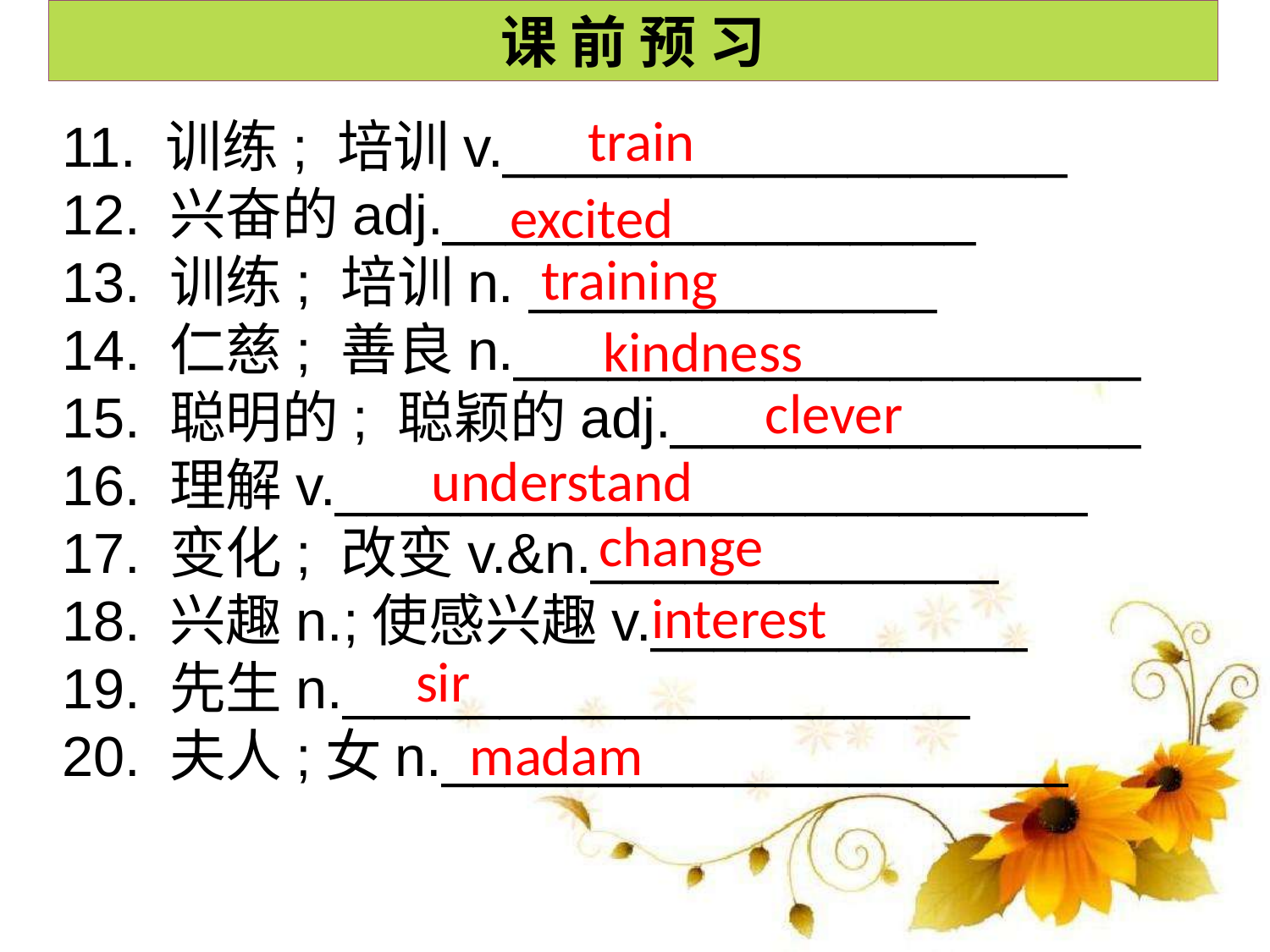

课 前 预 习
train
11. 训练; 培训v.__________________
12. 兴奋的adj._________________
13. 训练; 培训n. _____________
14. 仁慈; 善良n.____________________
15. 聪明的; 聪颖的adj._______________
16. 理解v.________________________
17. 变化; 改变v.&n._____________
18. 兴趣n.;使感兴趣v.____________
19. 先生n.____________________
20. 夫人;女n.____________________
excited
training
kindness
clever
understand
change
interest
sir
madam